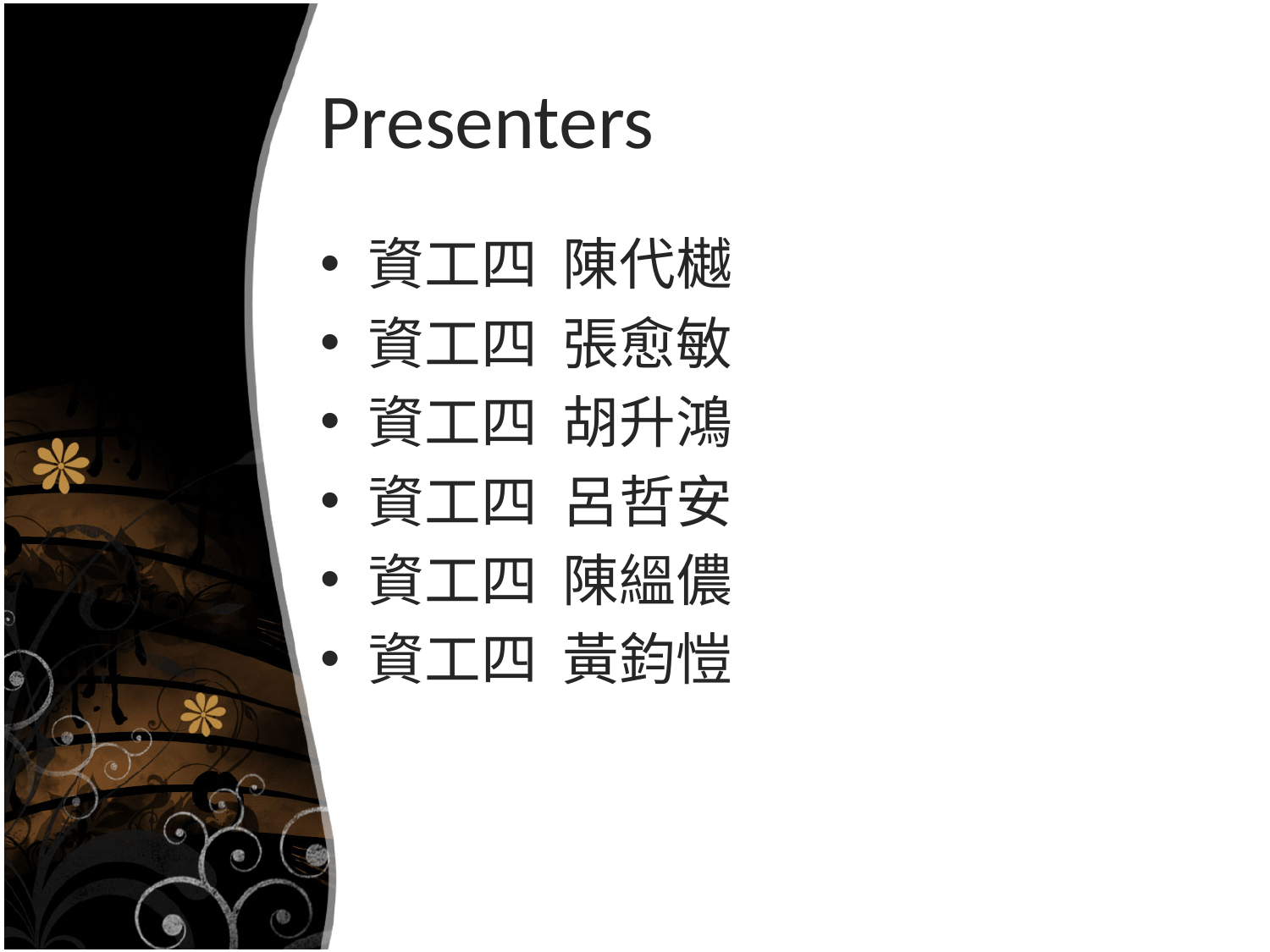

# Presenters
資工四  陳代樾
資工四  張愈敏
資工四  胡升鴻
資工四  呂哲安
資工四  陳縕儂
資工四  黃鈞愷